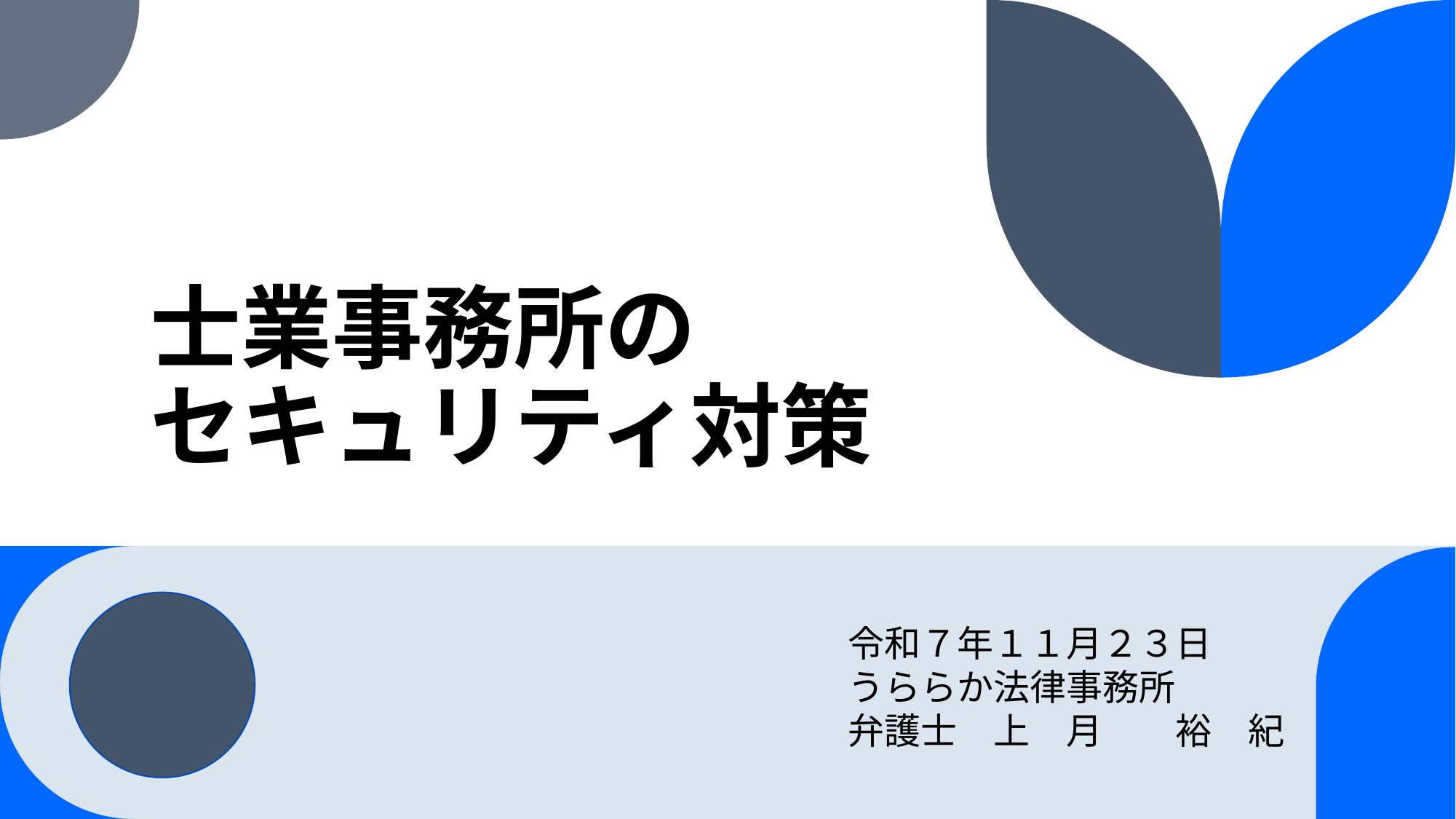

# 士業事務所の セキュリティ対策
　令和７年１１月２３日
　うららか法律事務所
　弁護士　上　月　　裕　紀